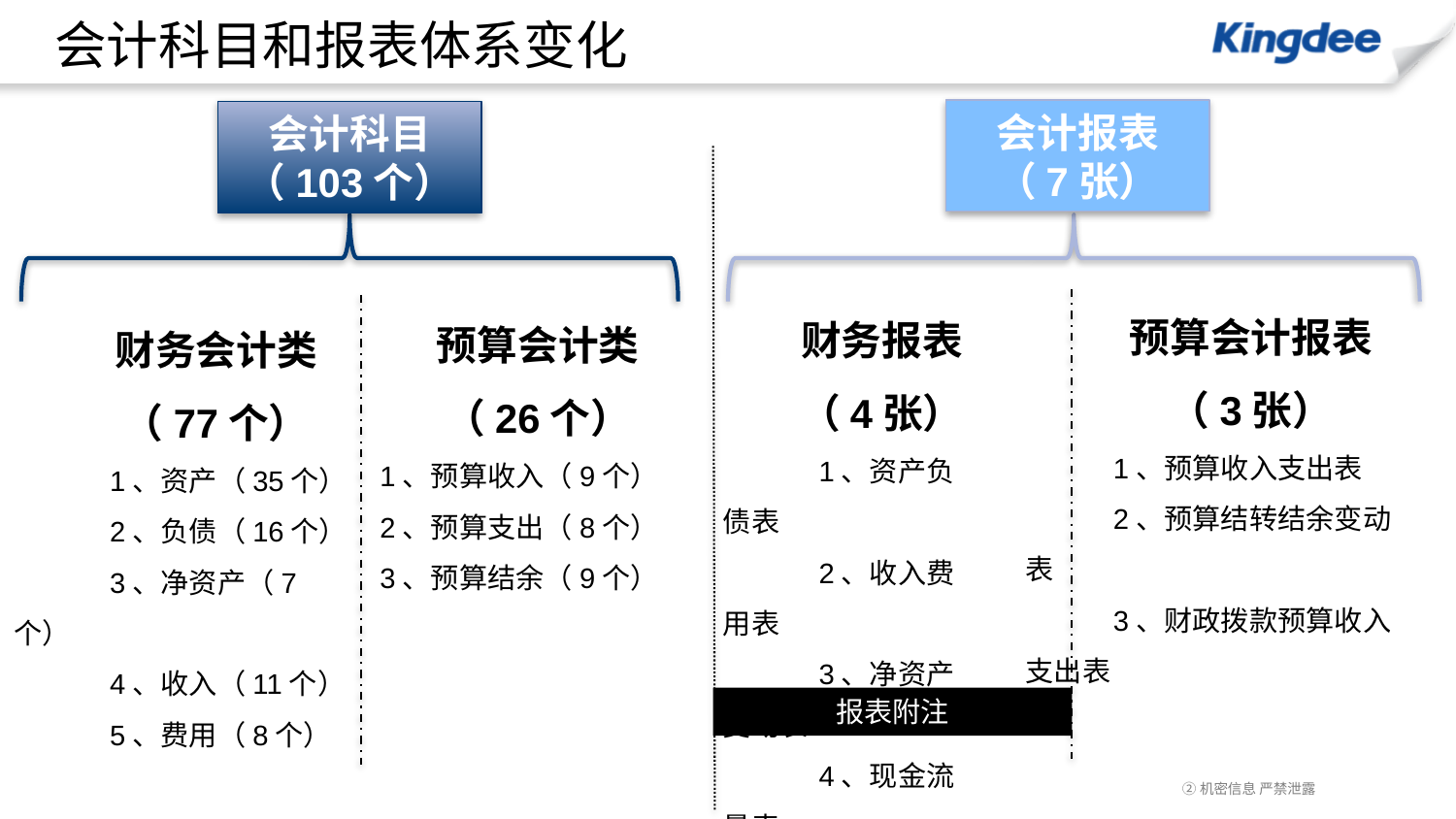

# 会计科目和报表体系变化
会计报表
（7张）
会计科目（103个）
预算会计报表
（3张）
   1、预算收入支出表
   2、预算结转结余变动表
   3、财政拨款预算收入支出表

财务报表
（4张）
    1、资产负债表
    2、收入费用表
    3、净资产变动表
    4、现金流量表
预算会计类
（26个）
      1、预算收入（9个）
      2、预算支出（8个）
      3、预算结余（9个）
财务会计类
（77个）
    1、资产（35个）
    2、负债（16个）
    3、净资产（7个）
    4、收入（11个）
    5、费用（8个）
报表附注